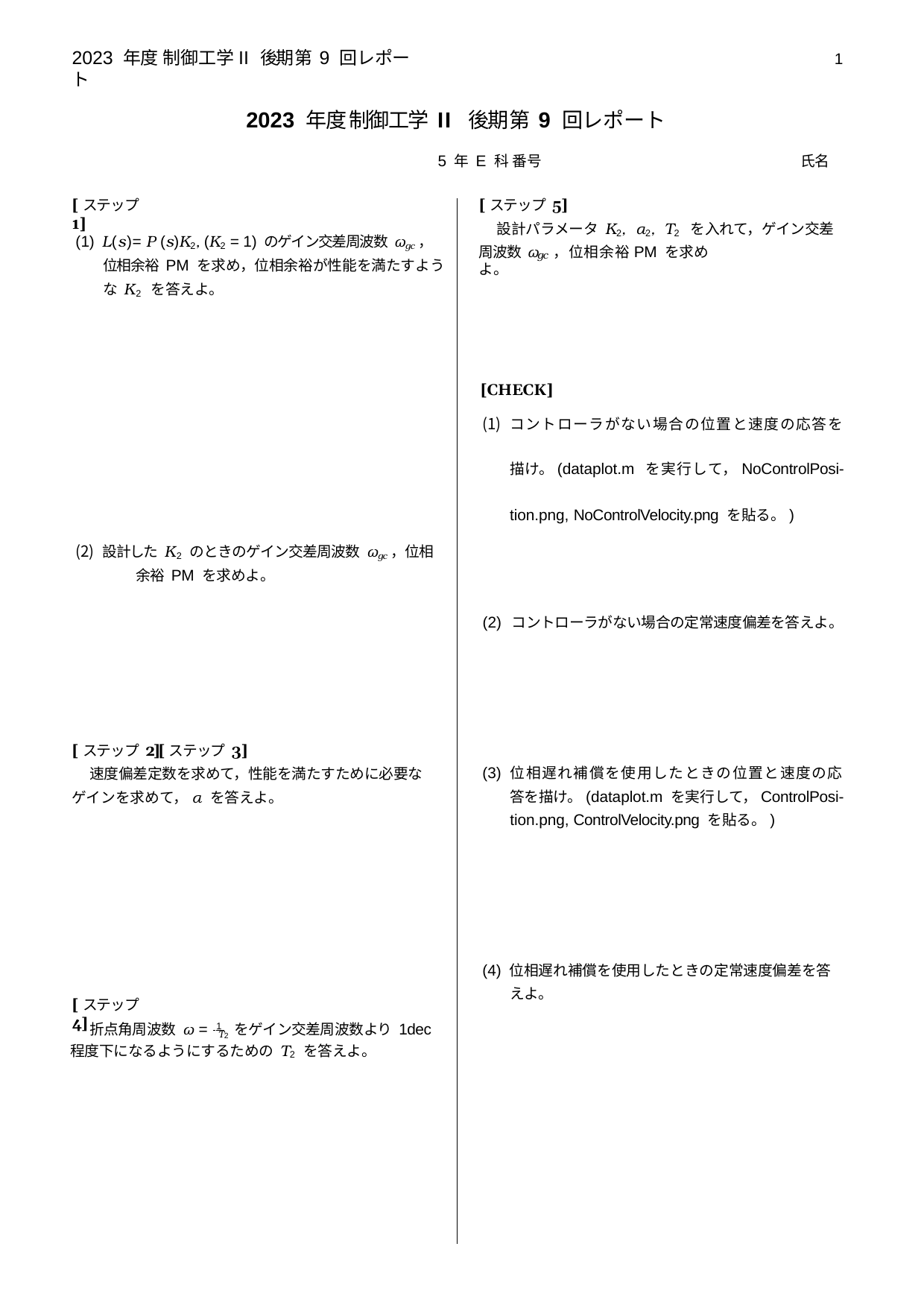

2023 年度 制御工学II 後期 第 9 回レポート
1
2023 年度 制御工学 II 後期 第 9 回レポート
5 年 E 科 番号 	 氏名
[ステップ 5]
設計パラメータ K2, α2, T2 を入れて，ゲイン交差
[ステップ 1]

(1) L(s)= P (s)K2, (K2 = 1) のゲイン交差周波数 ωgc，位相余裕 PM を求め，位相余裕が性能を満たすような K2 を答えよ。
周波数 ω ，位相余裕PM を求めよ。
gc
[CHECK]
コントローラがない場合の位置と速度の応答を	描け。(dataplot.m を実行して，NoControlPosi- 	tion.png, NoControlVelocity.png を貼る。)
設計した K2 のときのゲイン交差周波数 ωgc，位相	余裕 PM を求めよ。
(2) コントローラがない場合の定常速度偏差を答えよ。
[ステップ 2][ステップ 3]
速度偏差定数を求めて，性能を満たすために必要なゲインを求めて，α を答えよ。
(3) 位相遅れ補償を使用したときの位置と速度の応答を描け。(dataplot.m を実行して，ControlPosi- tion.png, ControlVelocity.png を貼る。)
(4) 位相遅れ補償を使用したときの定常速度偏差を答えよ。
[ステップ 4]
折点角周波数 ω =  1  をゲイン交差周波数より 1dec
T2
程度下になるようにするための T2 を答えよ。